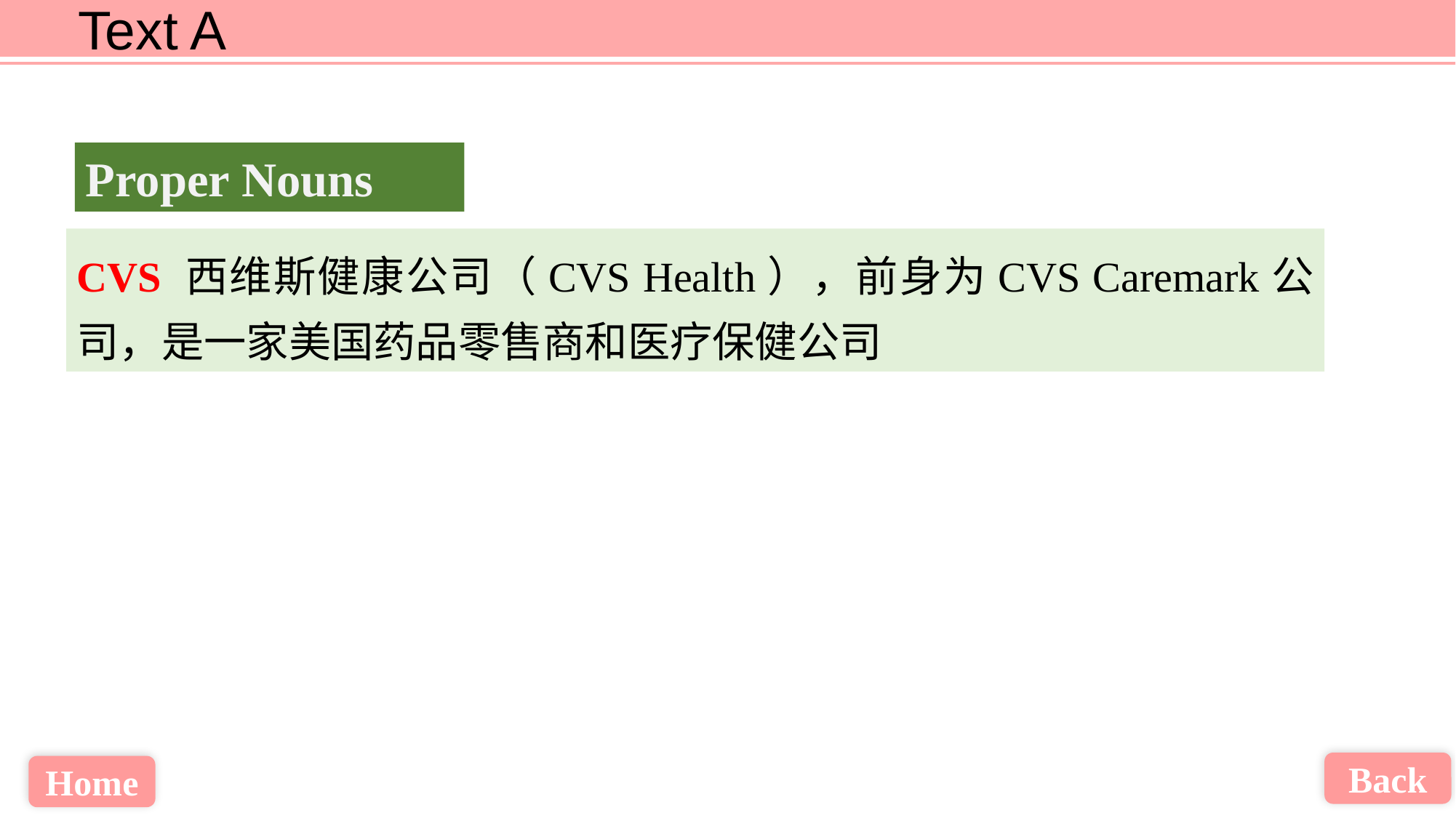

Proper Nouns
CVS 西维斯健康公司（CVS Health），前身为CVS Caremark公司，是一家美国药品零售商和医疗保健公司
Back